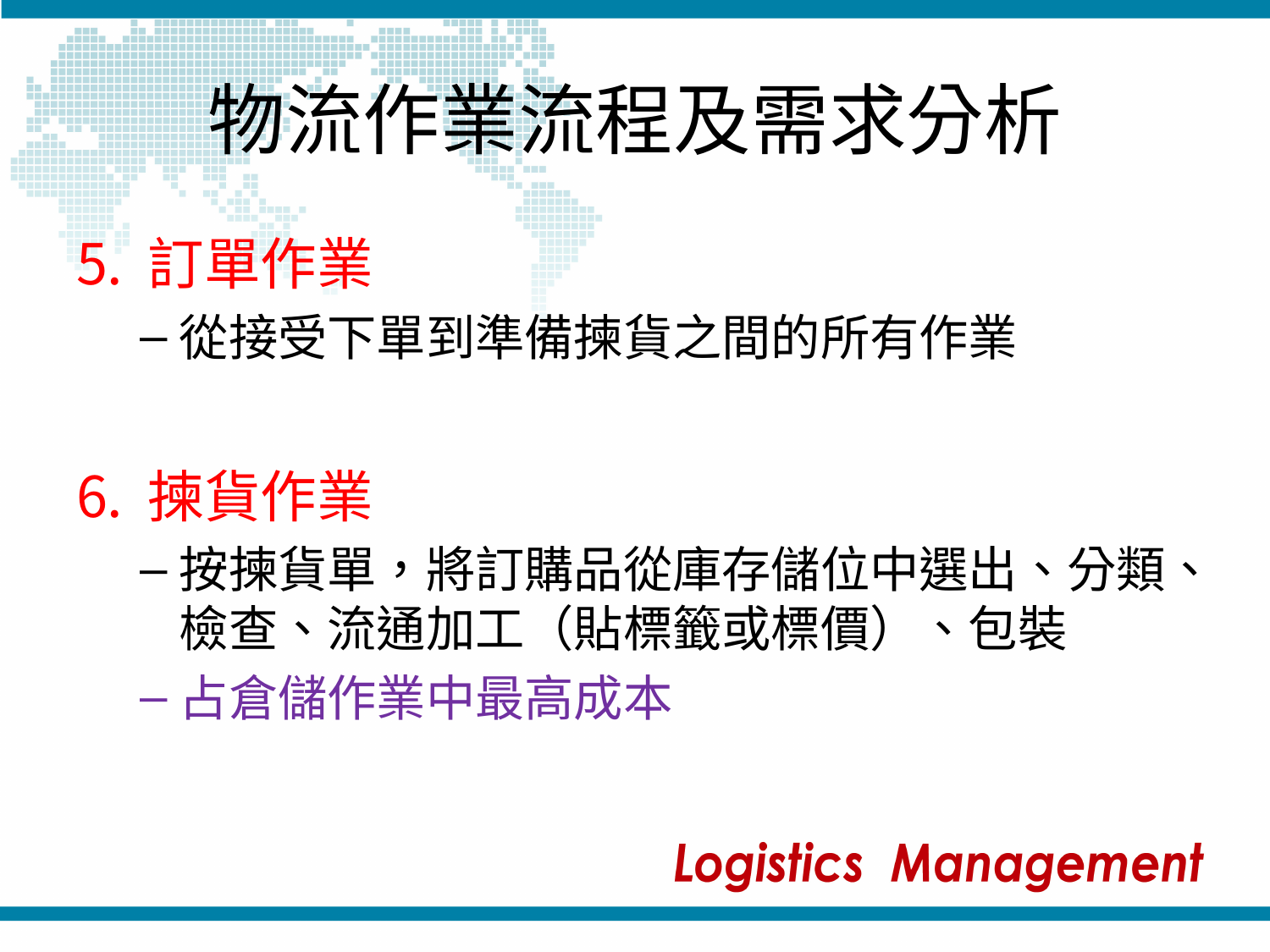

# 物流作業流程及需求分析
訂單作業
從接受下單到準備揀貨之間的所有作業

揀貨作業
按揀貨單，將訂購品從庫存儲位中選出、分類、檢查、流通加工（貼標籤或標價）、包裝
占倉儲作業中最高成本